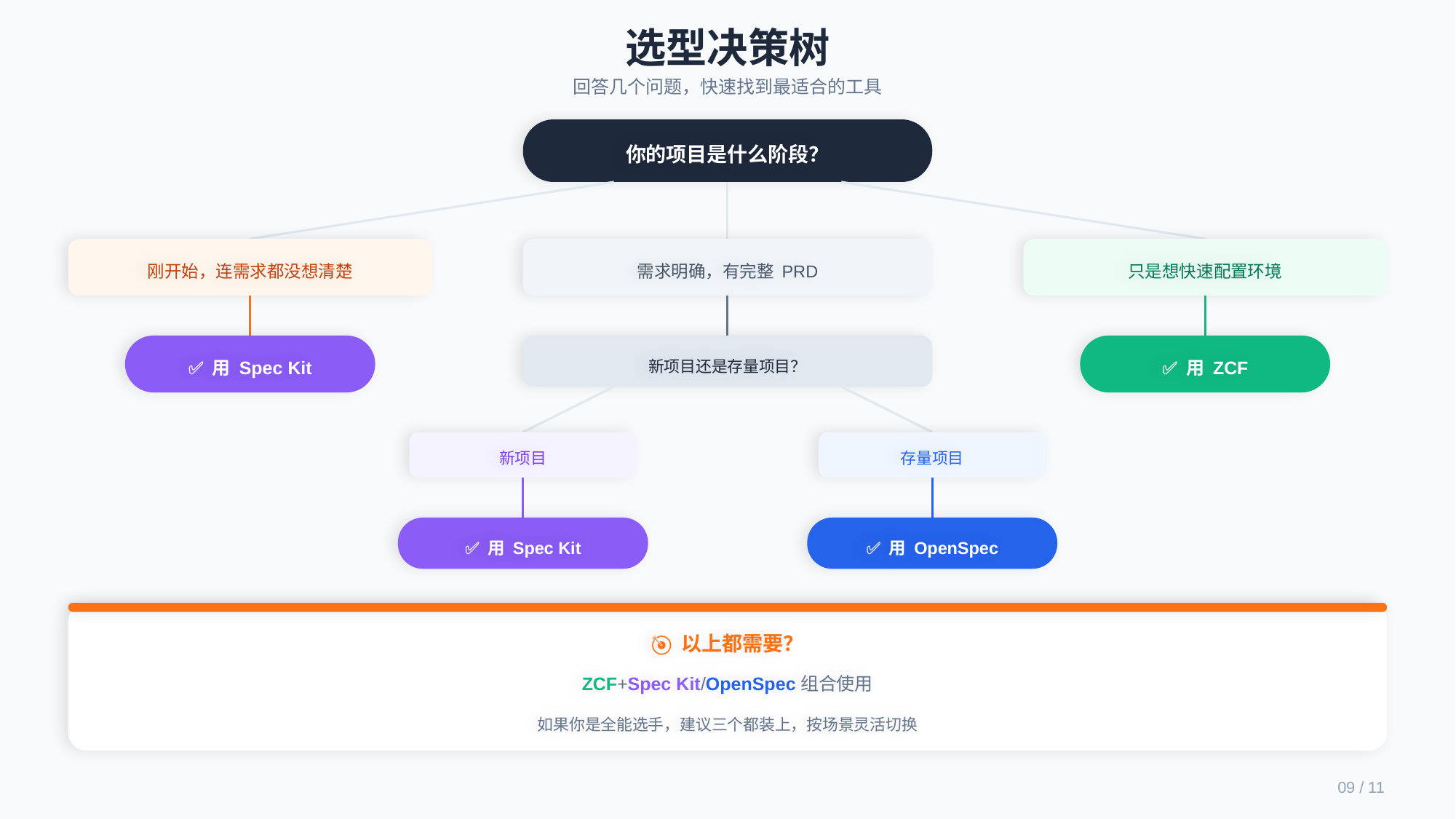

选型决策树
回答几个问题，快速找到最适合的工具

你的项目是什么阶段？

刚开始，连需求都没想清楚

需求明确，有完整 PRD

只是想快速配置环境

✅ 用 Spec Kit

新项目还是存量项目？

✅ 用 ZCF

新项目

存量项目

✅ 用 Spec Kit

✅ 用 OpenSpec

🎯 以上都需要？
ZCF+Spec Kit/OpenSpec组合使用
如果你是全能选手，建议三个都装上，按场景灵活切换
09 / 11